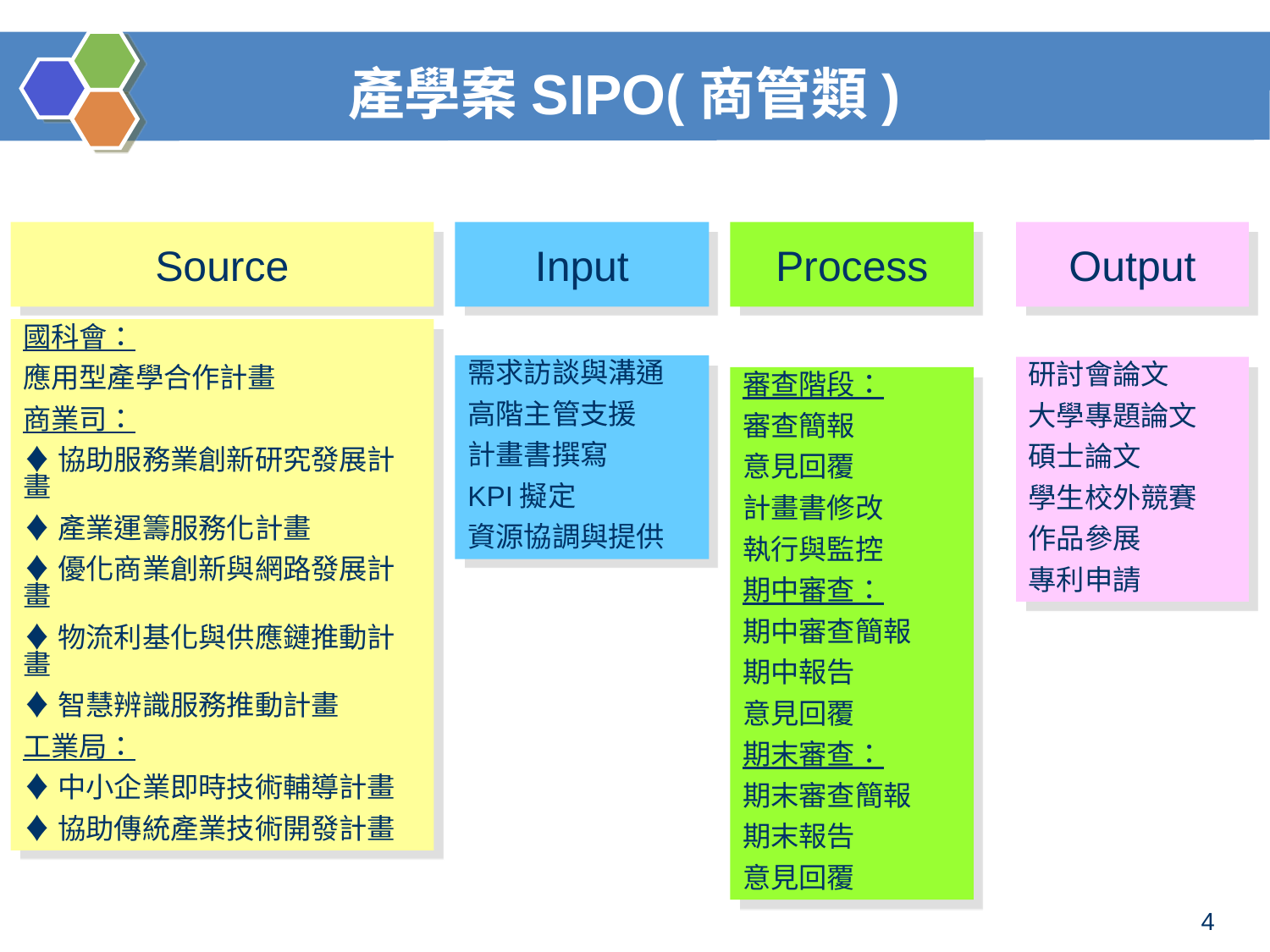

# 產學案SIPO(商管類)
Source
Input
Process
Output
國科會：
應用型產學合作計畫
商業司：
♦協助服務業創新研究發展計畫
♦產業運籌服務化計畫
♦優化商業創新與網路發展計畫
♦物流利基化與供應鏈推動計畫
♦智慧辨識服務推動計畫
工業局：
♦中小企業即時技術輔導計畫
♦協助傳統產業技術開發計畫
需求訪談與溝通
高階主管支援
計畫書撰寫
KPI擬定
資源協調與提供
審查階段：
審查簡報
意見回覆
計畫書修改
執行與監控
期中審查：
期中審查簡報
期中報告
意見回覆
期末審查：
期末審查簡報
期末報告
意見回覆
研討會論文
大學專題論文
碩士論文
學生校外競賽
作品參展
專利申請
4